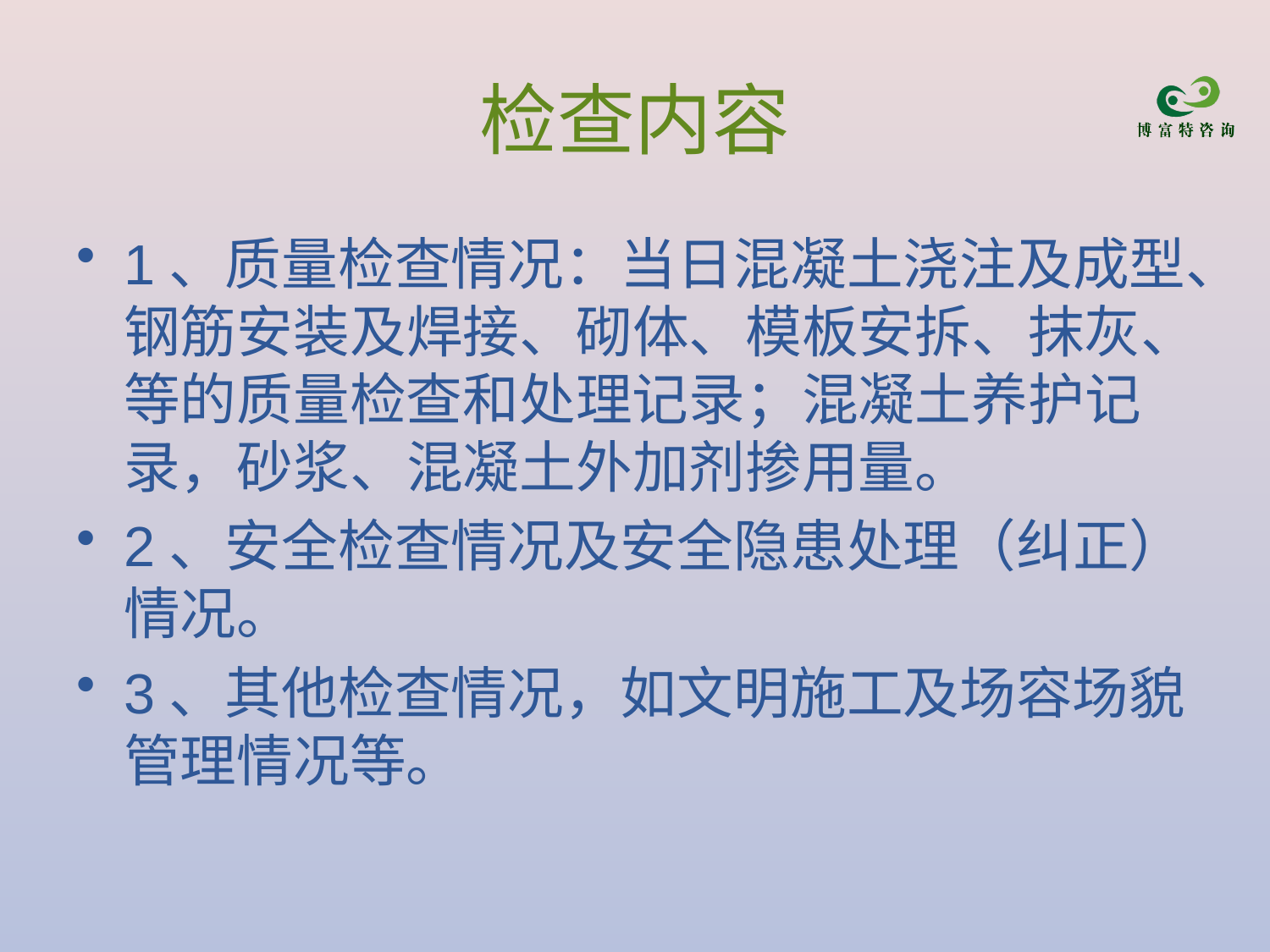

# 检查内容
1、质量检查情况：当日混凝土浇注及成型、钢筋安装及焊接、砌体、模板安拆、抹灰、等的质量检查和处理记录；混凝土养护记录，砂浆、混凝土外加剂掺用量。
2、安全检查情况及安全隐患处理（纠正）情况。
3、其他检查情况，如文明施工及场容场貌管理情况等。